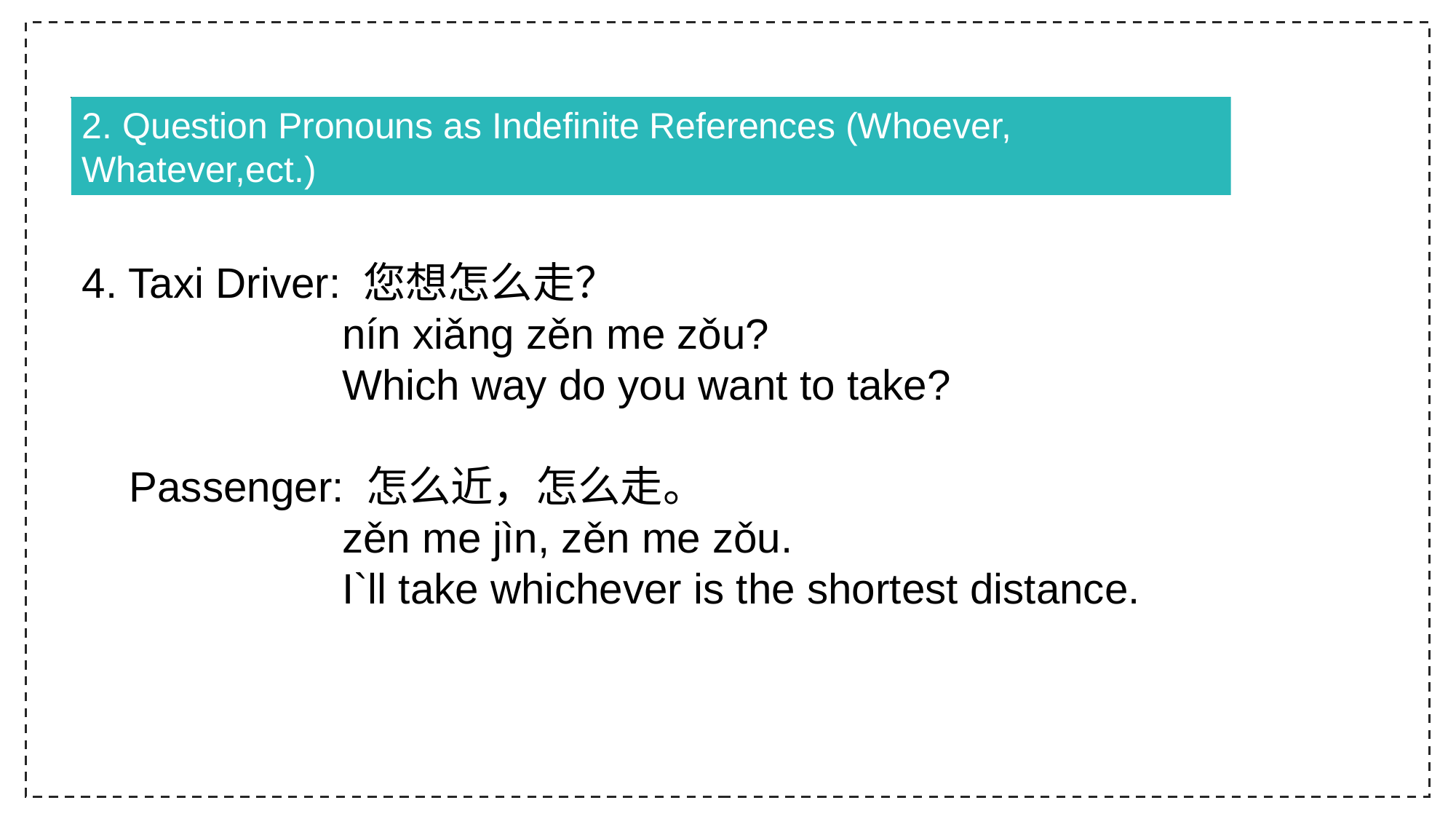

2. Question Pronouns as Indefinite References (Whoever, Whatever,ect.)
4. Taxi Driver: 您想怎么走？
                      nín xiǎng zěn me zǒu?
                      Which way do you want to take?

    Passenger: 怎么近，怎么走。
                      zěn me jìn, zěn me zǒu.
                      I`ll take whichever is the shortest distance.